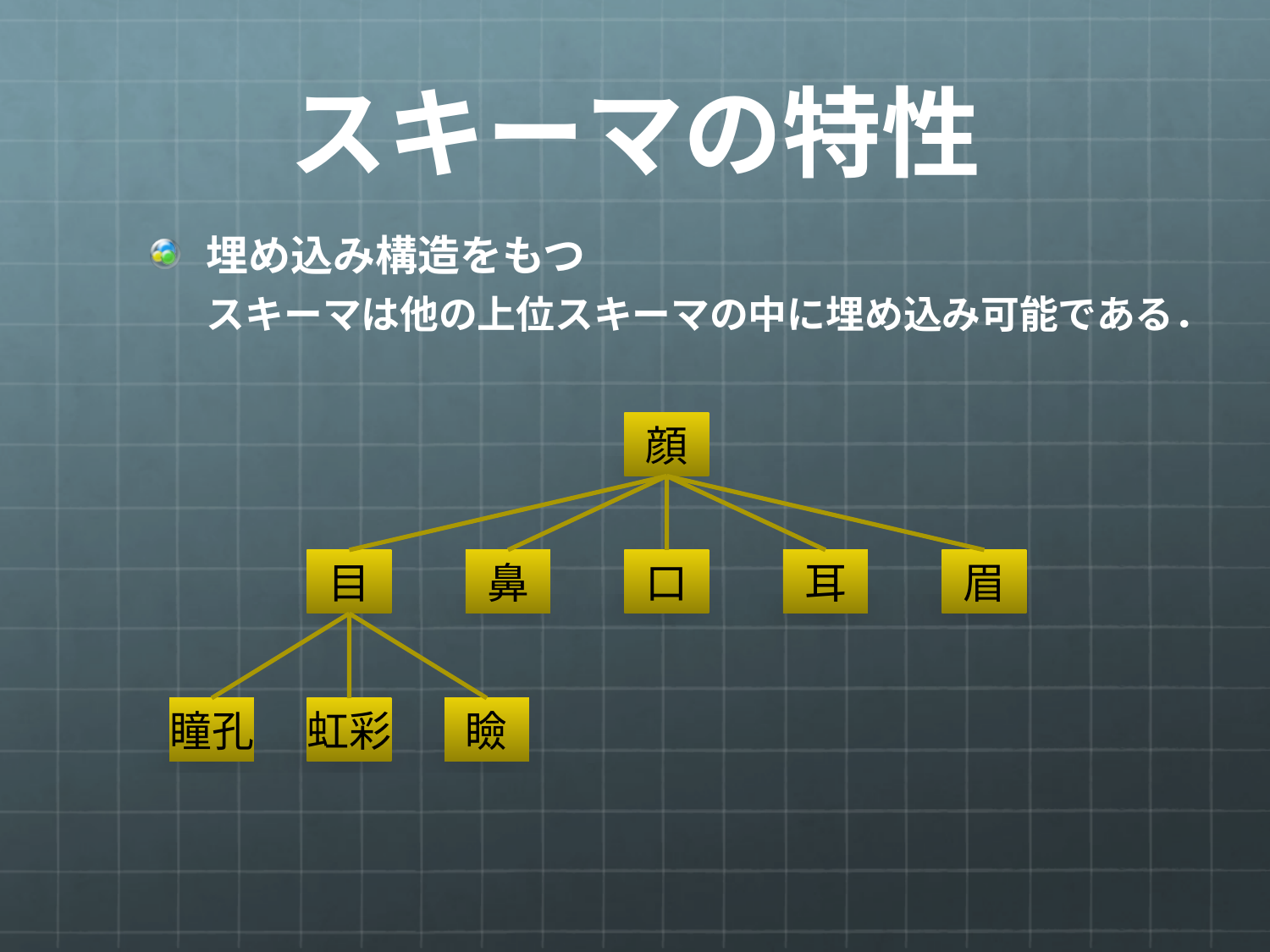

# スキーマの特性
埋め込み構造をもつ
スキーマは他の上位スキーマの中に埋め込み可能である．
顔

目
鼻
口
耳
眉

瞳孔
虹彩
瞼